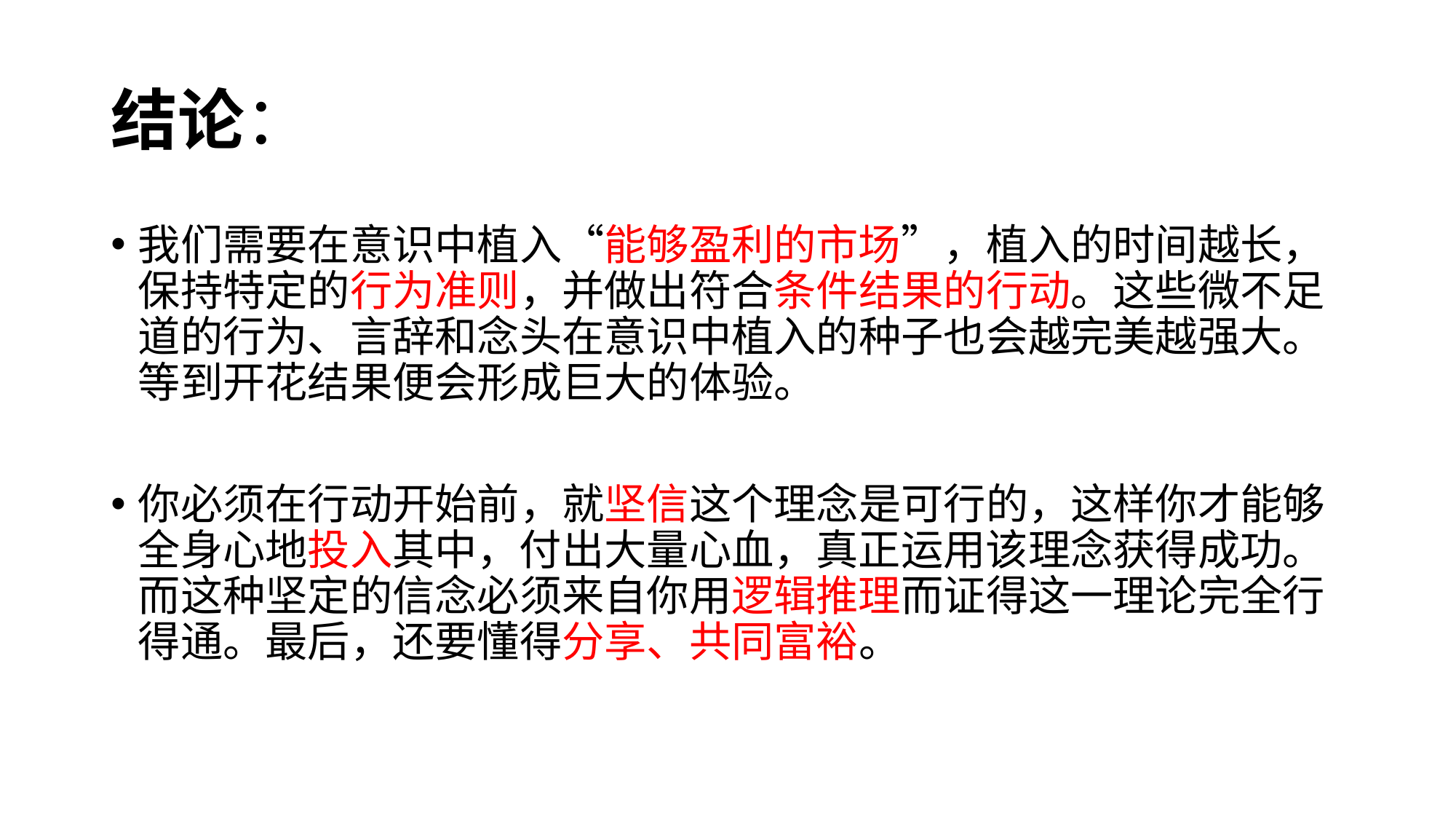

# 结论：
我们需要在意识中植入“能够盈利的市场”，植入的时间越长，保持特定的行为准则，并做出符合条件结果的行动。这些微不足道的行为、言辞和念头在意识中植入的种子也会越完美越强大。等到开花结果便会形成巨大的体验。

你必须在行动开始前，就坚信这个理念是可行的，这样你才能够全身心地投入其中，付出大量心血，真正运用该理念获得成功。而这种坚定的信念必须来自你用逻辑推理而证得这一理论完全行得通。最后，还要懂得分享、共同富裕。